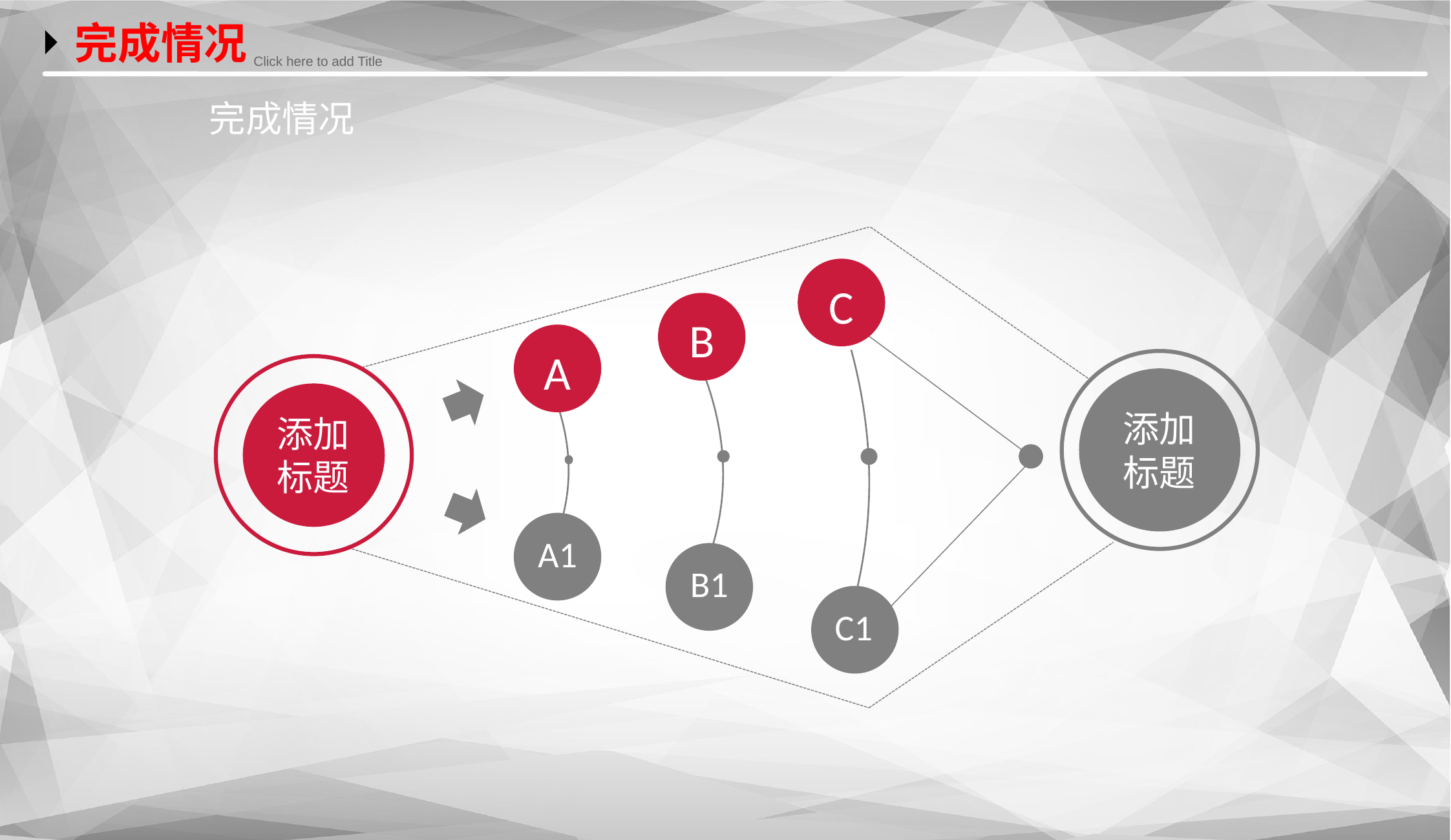

完成情况

  Click here to add Title

完成情况
C
B

A

添加
标题

添加
标题

A1
B1
C1